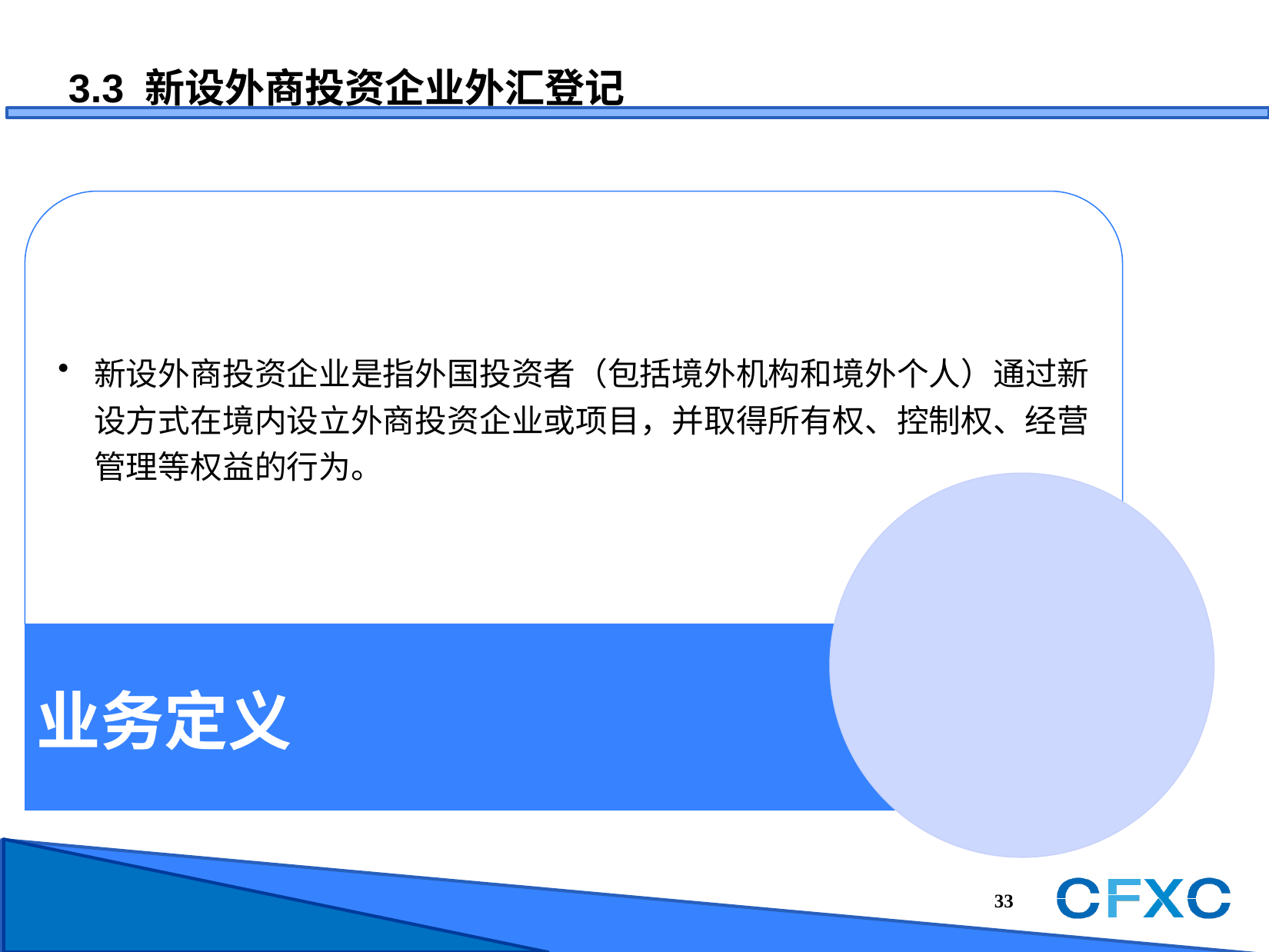

3.3 新设外商投资企业外汇登记
业务定义
新设外商投资企业是指外国投资者（包括境外机构和境外个人）通过新设方式在境内设立外商投资企业或项目，并取得所有权、控制权、经营管理等权益的行为。
33